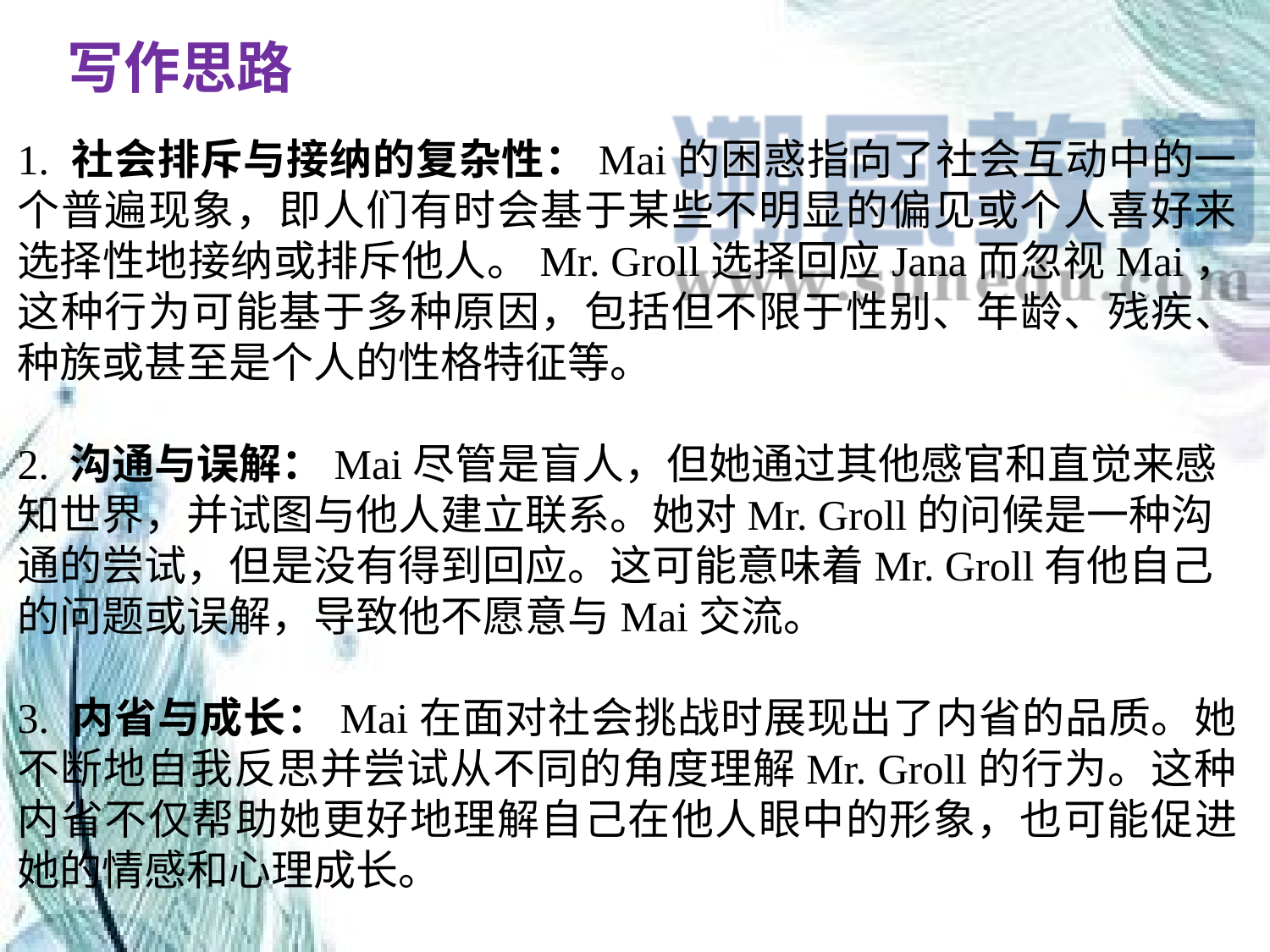

写作思路
1. 社会排斥与接纳的复杂性：Mai的困惑指向了社会互动中的一个普遍现象，即人们有时会基于某些不明显的偏见或个人喜好来选择性地接纳或排斥他人。Mr. Groll选择回应Jana而忽视Mai，这种行为可能基于多种原因，包括但不限于性别、年龄、残疾、种族或甚至是个人的性格特征等。

2. 沟通与误解：Mai尽管是盲人，但她通过其他感官和直觉来感知世界，并试图与他人建立联系。她对Mr. Groll的问候是一种沟通的尝试，但是没有得到回应。这可能意味着Mr. Groll有他自己的问题或误解，导致他不愿意与Mai交流。

3. 内省与成长：Mai在面对社会挑战时展现出了内省的品质。她不断地自我反思并尝试从不同的角度理解Mr. Groll的行为。这种内省不仅帮助她更好地理解自己在他人眼中的形象，也可能促进她的情感和心理成长。